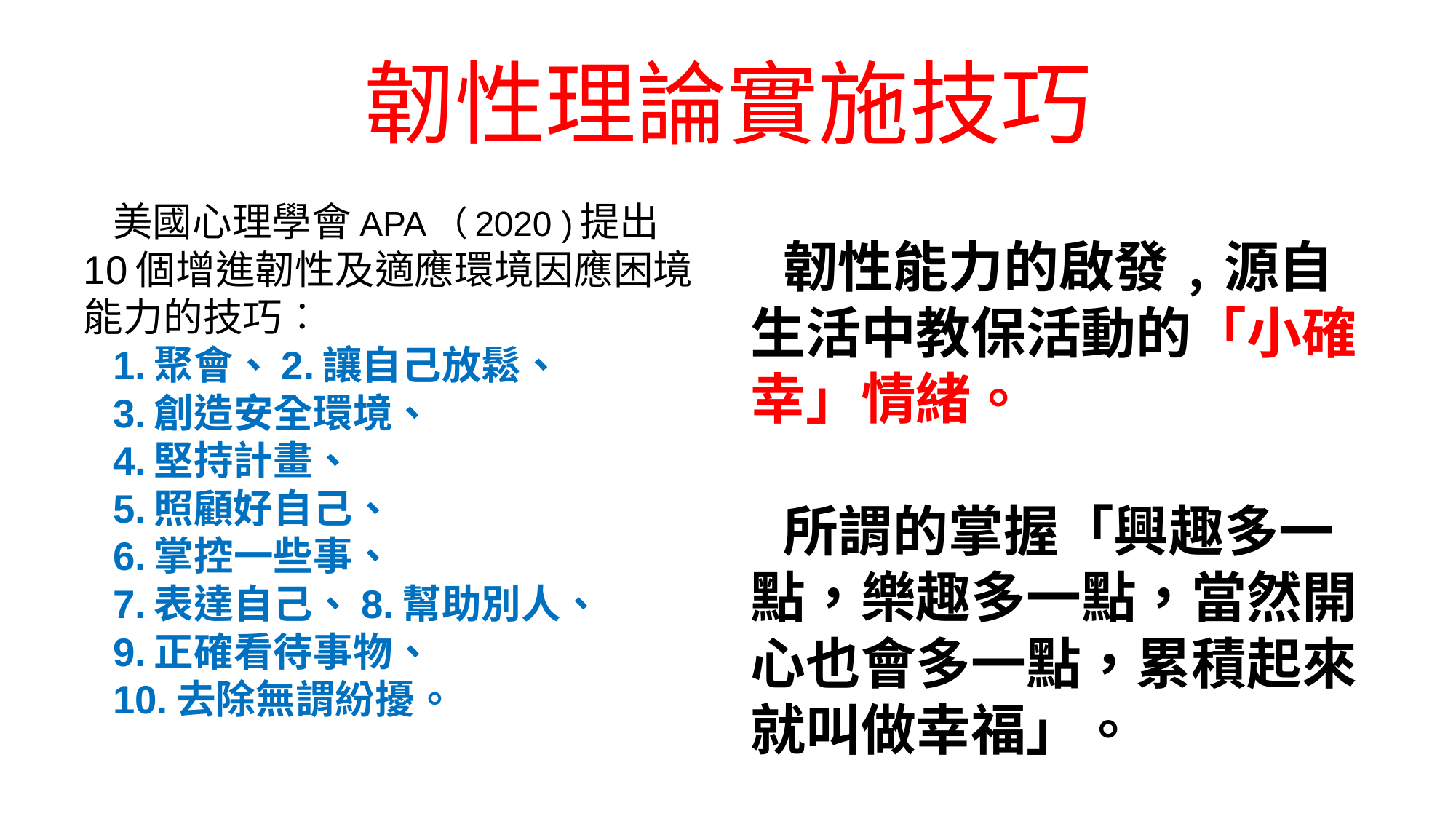

# 韌性理論實施技巧
美國心理學會APA（2020 )提出10個增進韌性及適應環境因應困境能力的技巧︰
1.聚會、2.讓自己放鬆、
3.創造安全環境、
4.堅持計畫、
5.照顧好自己、
6.掌控一些事、
7.表達自己、8.幫助別人、
9.正確看待事物、
10.去除無謂紛擾。
韌性能力的啟發﹐源自生活中教保活動的「小確幸」情緒。

所謂的掌握「興趣多一點，樂趣多一點，當然開心也會多一點，累積起來就叫做幸福」。